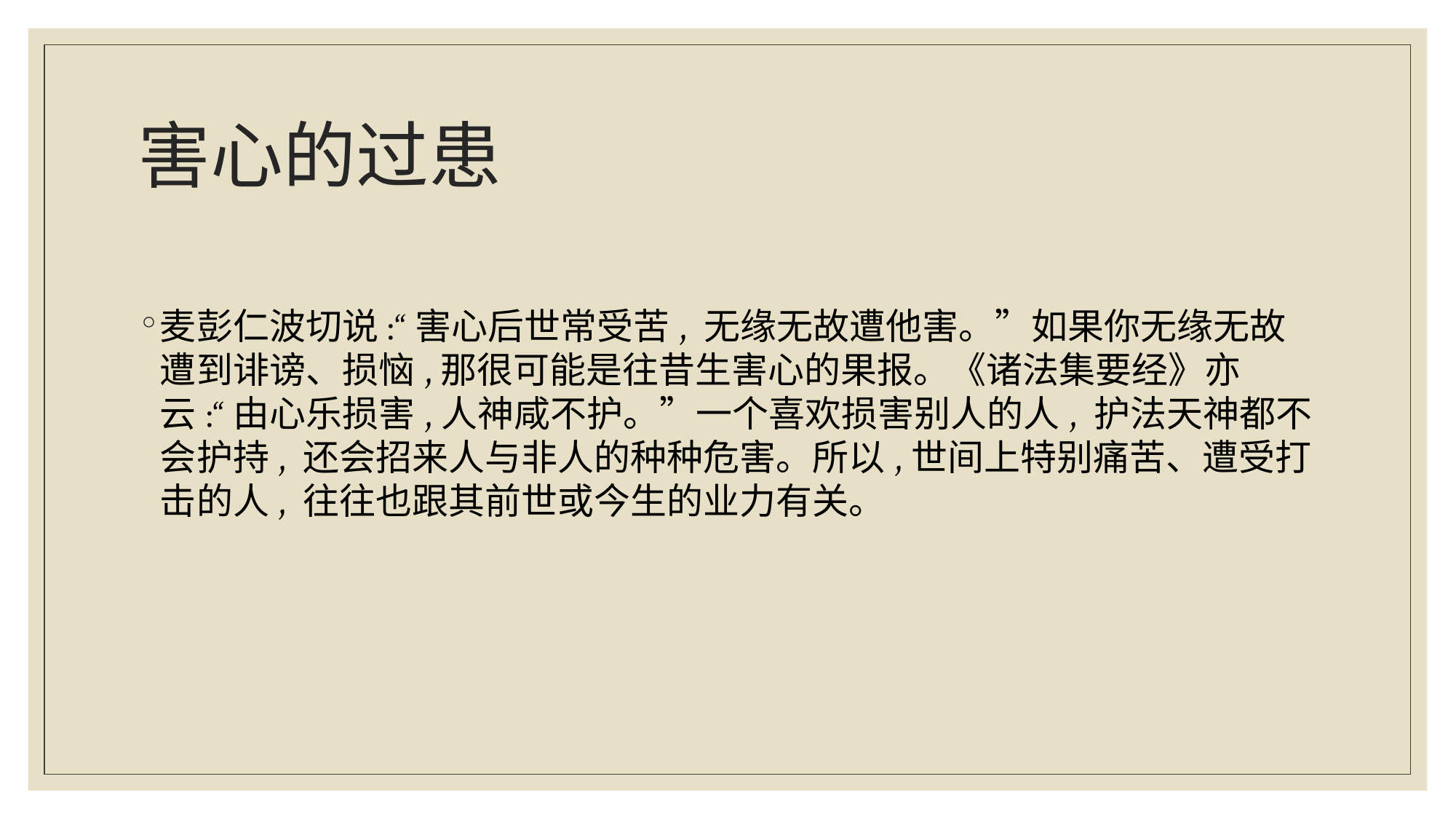

# 害心的过患

麦彭仁波切说:“害心后世常受苦, 无缘无故遭他害。”如果你无缘无故遭到诽谤、损恼,那很可能是往昔生害心的果报。《诸法集要经》亦云:“由心乐损害,人神咸不护。”一个喜欢损害别人的人, 护法天神都不会护持, 还会招来人与非人的种种危害。所以,世间上特别痛苦、遭受打击的人, 往往也跟其前世或今生的业力有关。